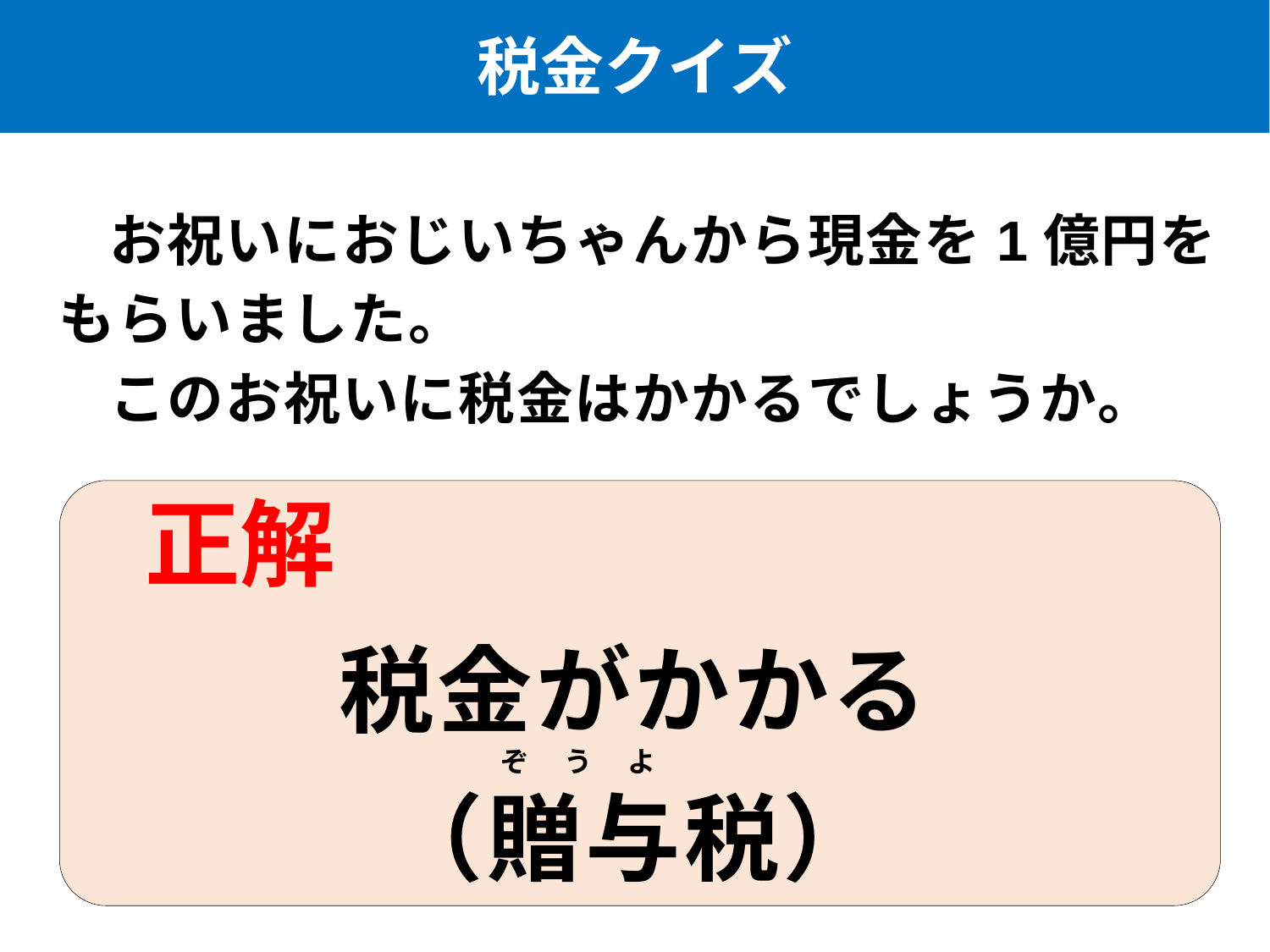

# 税金クイズ
お祝いにおじいちゃんから現金を1億円をもらいました。
このお祝いに税金はかかるでしょうか。

正解
税金がかかる
　　　　　　　　　　　　　 ぞ　う　よ
（贈与税）